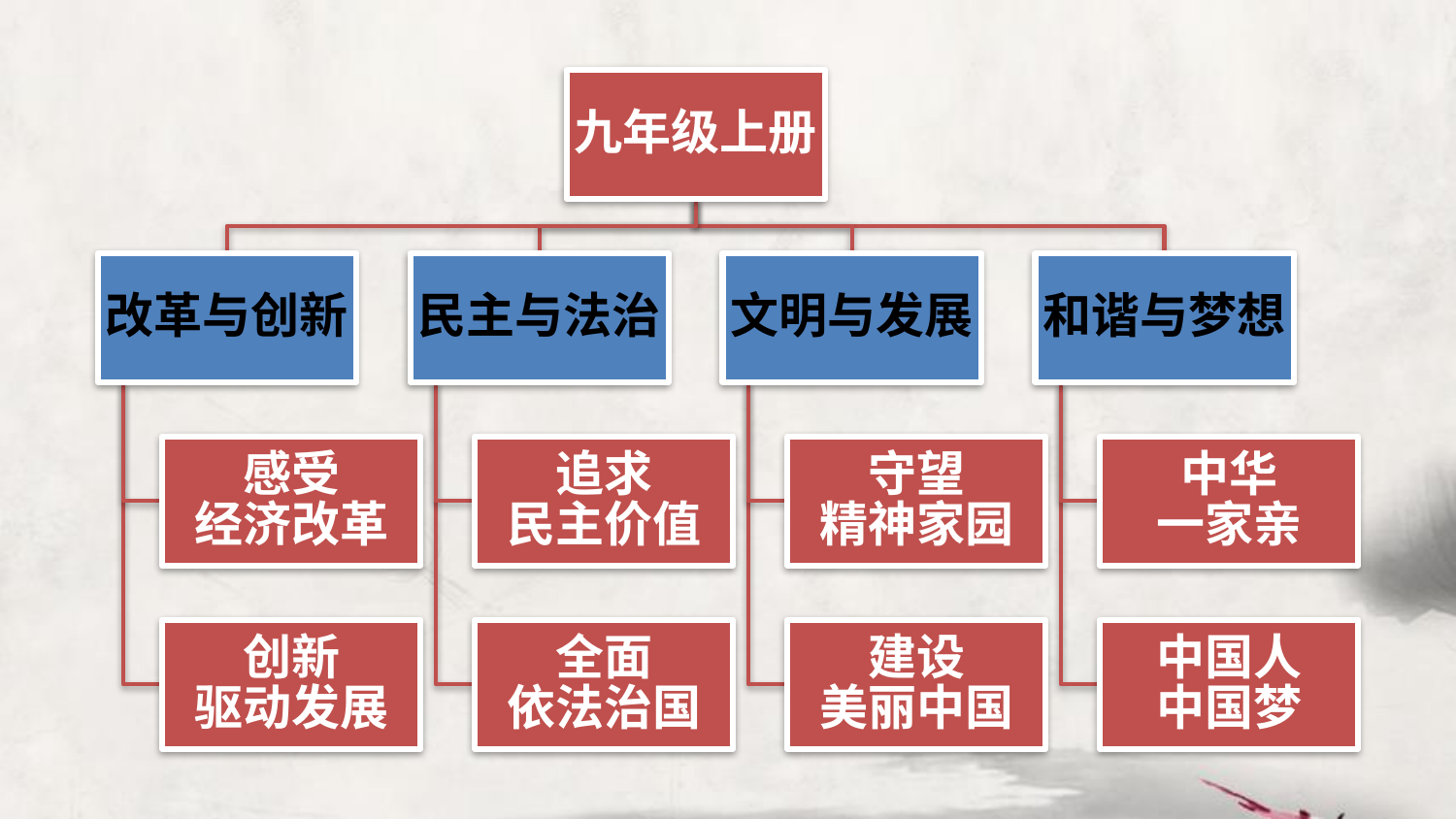

九年级上册
改革与创新
感受
经济改革
创新
驱动发展
民主与法治
追求
民主价值
全面
依法治国
文明与发展
守望
精神家园
建设
美丽中国
和谐与梦想
中华
一家亲
中国人
中国梦